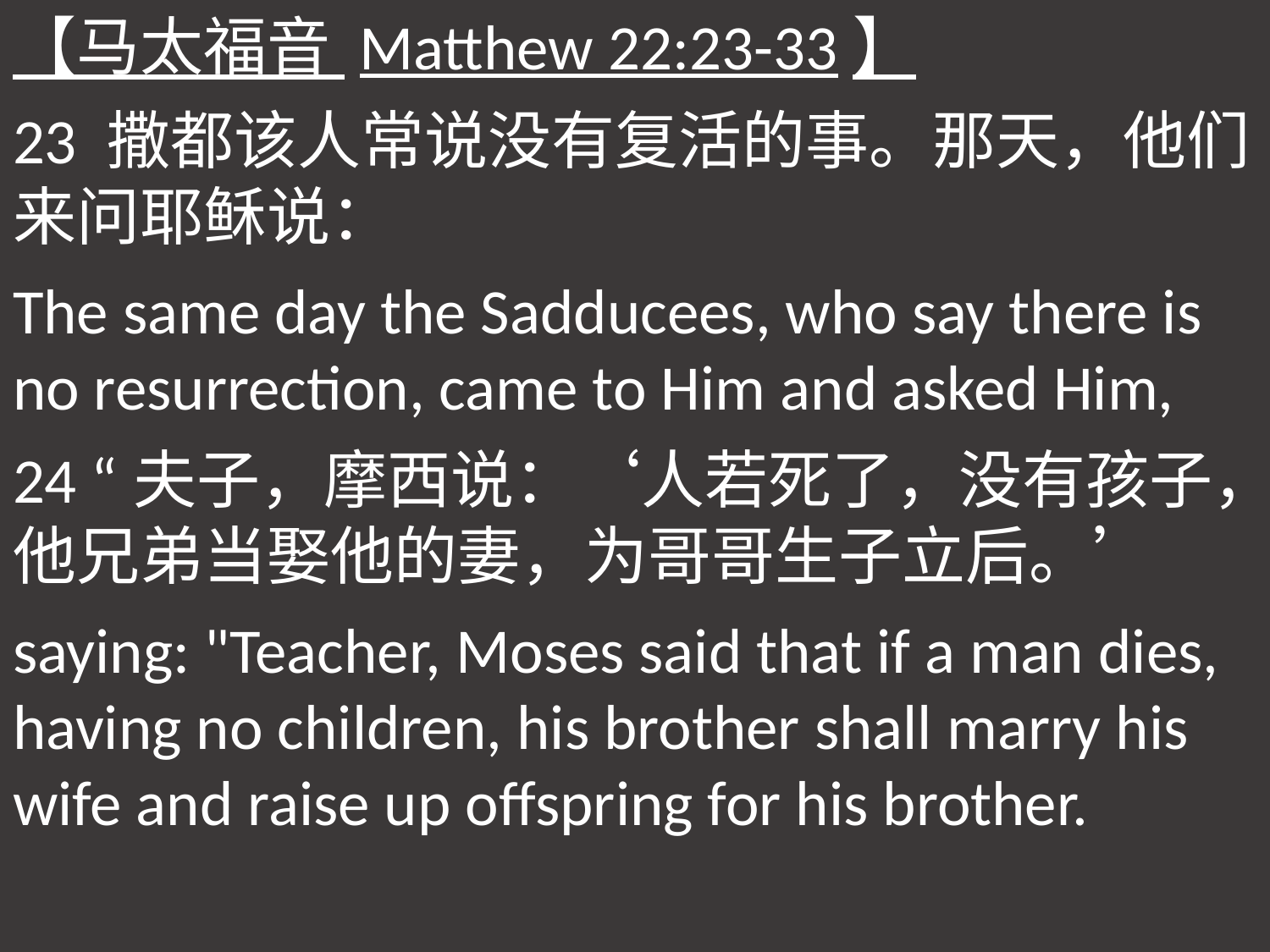

【马太福音 Matthew 22:23-33】
23 撒都该人常说没有复活的事。那天，他们来问耶稣说：
The same day the Sadducees, who say there is no resurrection, came to Him and asked Him,
24 “夫子，摩西说：‘人若死了，没有孩子，他兄弟当娶他的妻，为哥哥生子立后。’
saying: "Teacher, Moses said that if a man dies, having no children, his brother shall marry his wife and raise up offspring for his brother.